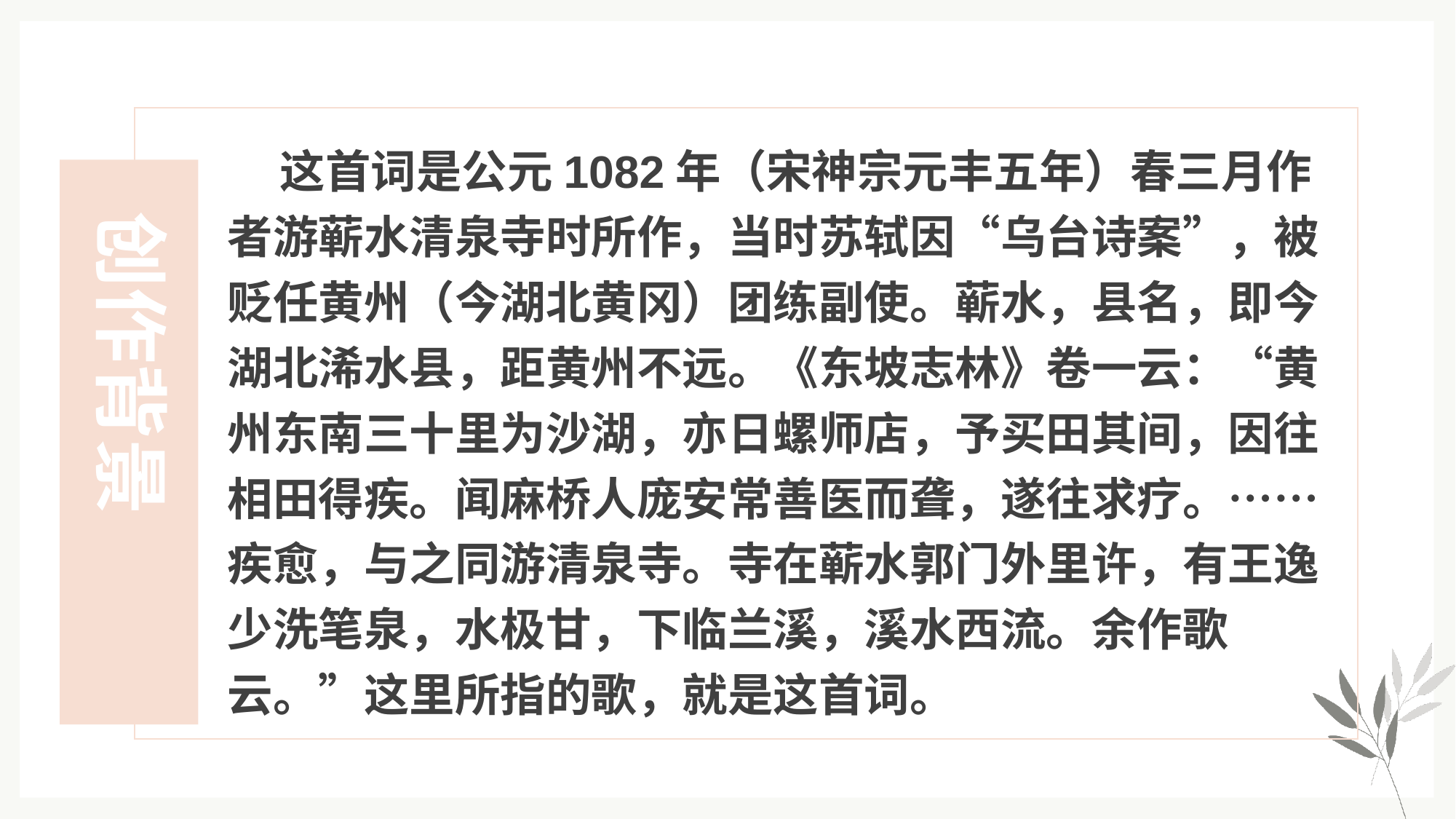

这首词是公元1082年（宋神宗元丰五年）春三月作者游蕲水清泉寺时所作，当时苏轼因“乌台诗案”，被贬任黄州（今湖北黄冈）团练副使。蕲水，县名，即今湖北浠水县，距黄州不远。《东坡志林》卷一云：“黄州东南三十里为沙湖，亦日螺师店，予买田其间，因往相田得疾。闻麻桥人庞安常善医而聋，遂往求疗。……疾愈，与之同游清泉寺。寺在蕲水郭门外里许，有王逸少洗笔泉，水极甘，下临兰溪，溪水西流。余作歌云。”这里所指的歌，就是这首词。

创作背景